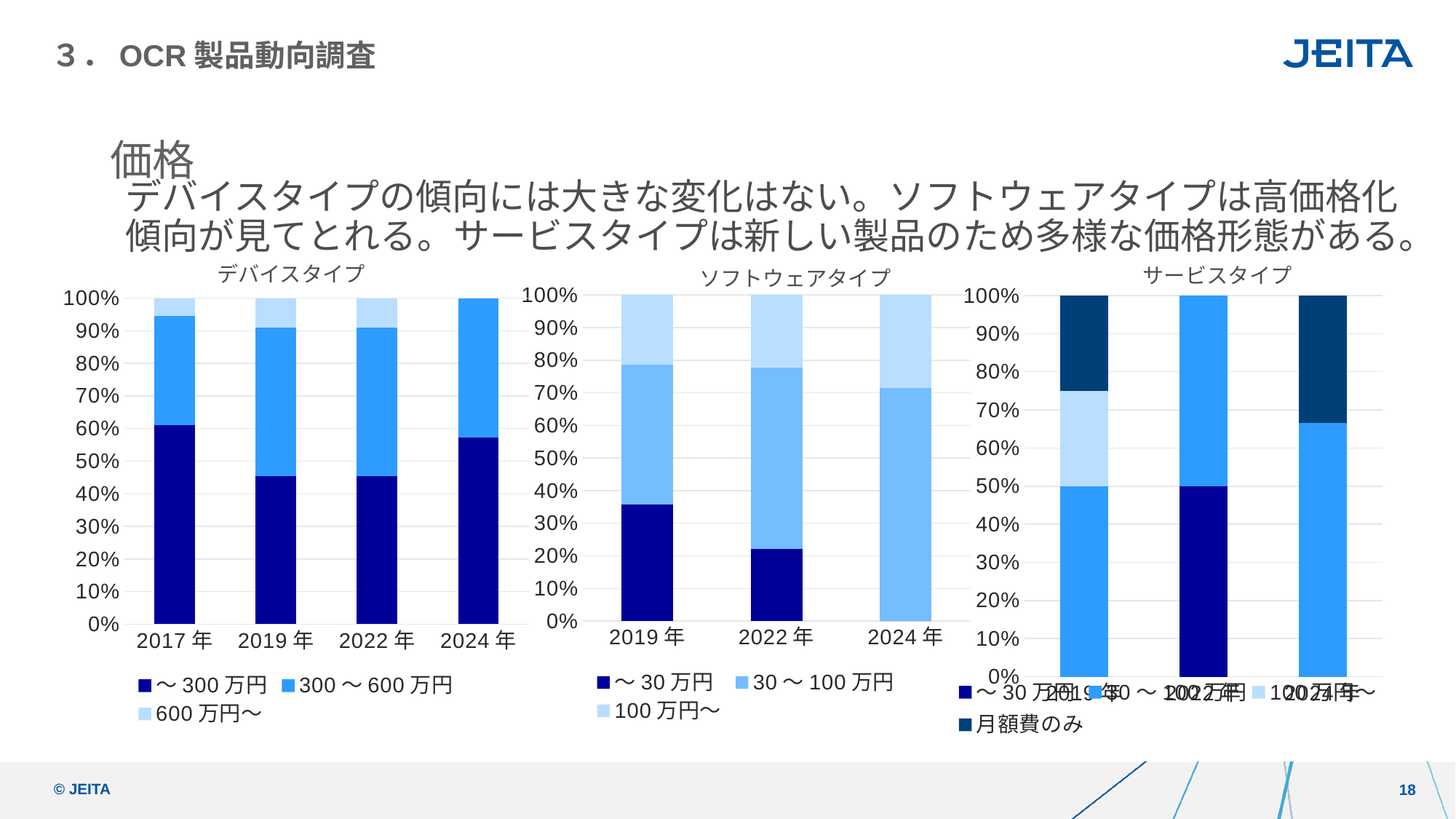

# ３．OCR製品動向調査
価格
デバイスタイプの傾向には大きな変化はない。ソフトウェアタイプは高価格化傾向が見てとれる。サービスタイプは新しい製品のため多様な価格形態がある。
デバイスタイプ
サービスタイプ
ソフトウェアタイプ

### Chart

| Category | ～30万円 | 30～100万円 | 100万円～ |
|---|---|---|---|
| 2019年 | 5.0 | 6.0 | 3.0 |
| 2022年 | 2.0 | 5.0 | 2.0 |
| 2024年 | 0.0 | 5.0 | 2.0 |

### Chart

| Category | ～30万円 | 30～100万円 | 100万円～ | 月額費のみ |
|---|---|---|---|---|
| 2019年 | None | 2.0 | 1.0 | 1.0 |
| 2022年 | 2.0 | 2.0 | None | 0.0 |
| 2024年 | None | 2.0 | None | 1.0 |

### Chart

| Category | ～300万円 | 300～600万円 | 600万円～ |
|---|---|---|---|
| 2017年 | 11.0 | 6.0 | 1.0 |
| 2019年 | 5.0 | 5.0 | 1.0 |
| 2022年 | 5.0 | 5.0 | 1.0 |
| 2024年 | 4.0 | 3.0 | 0.0 |
© JEITA